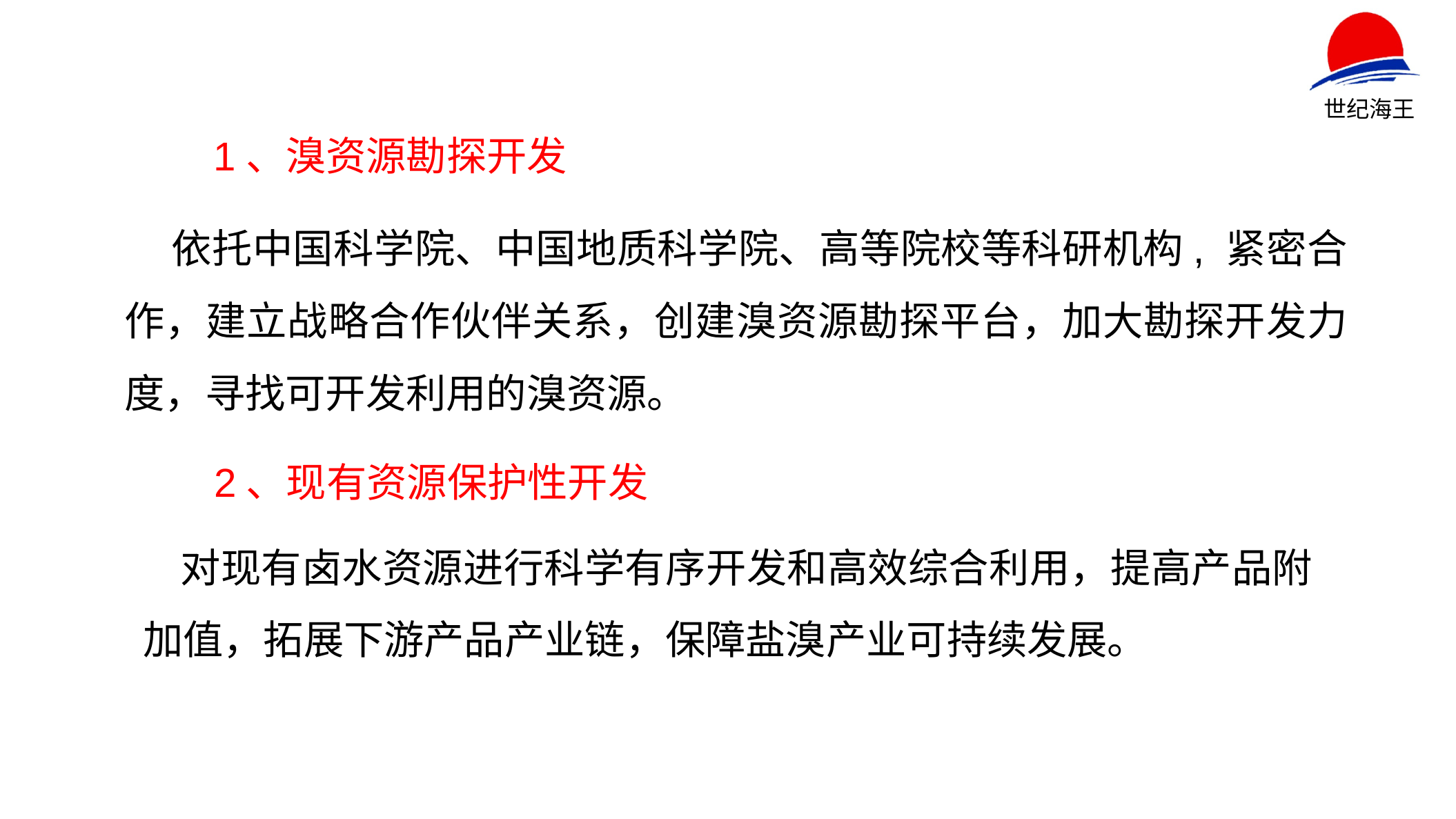

1、溴资源勘探开发
    依托中国科学院、中国地质科学院、高等院校等科研机构, 紧密合作，建立战略合作伙伴关系，创建溴资源勘探平台，加大勘探开发力度，寻找可开发利用的溴资源。
2、现有资源保护性开发
   对现有卤水资源进行科学有序开发和高效综合利用，提高产品附加值，拓展下游产品产业链，保障盐溴产业可持续发展。